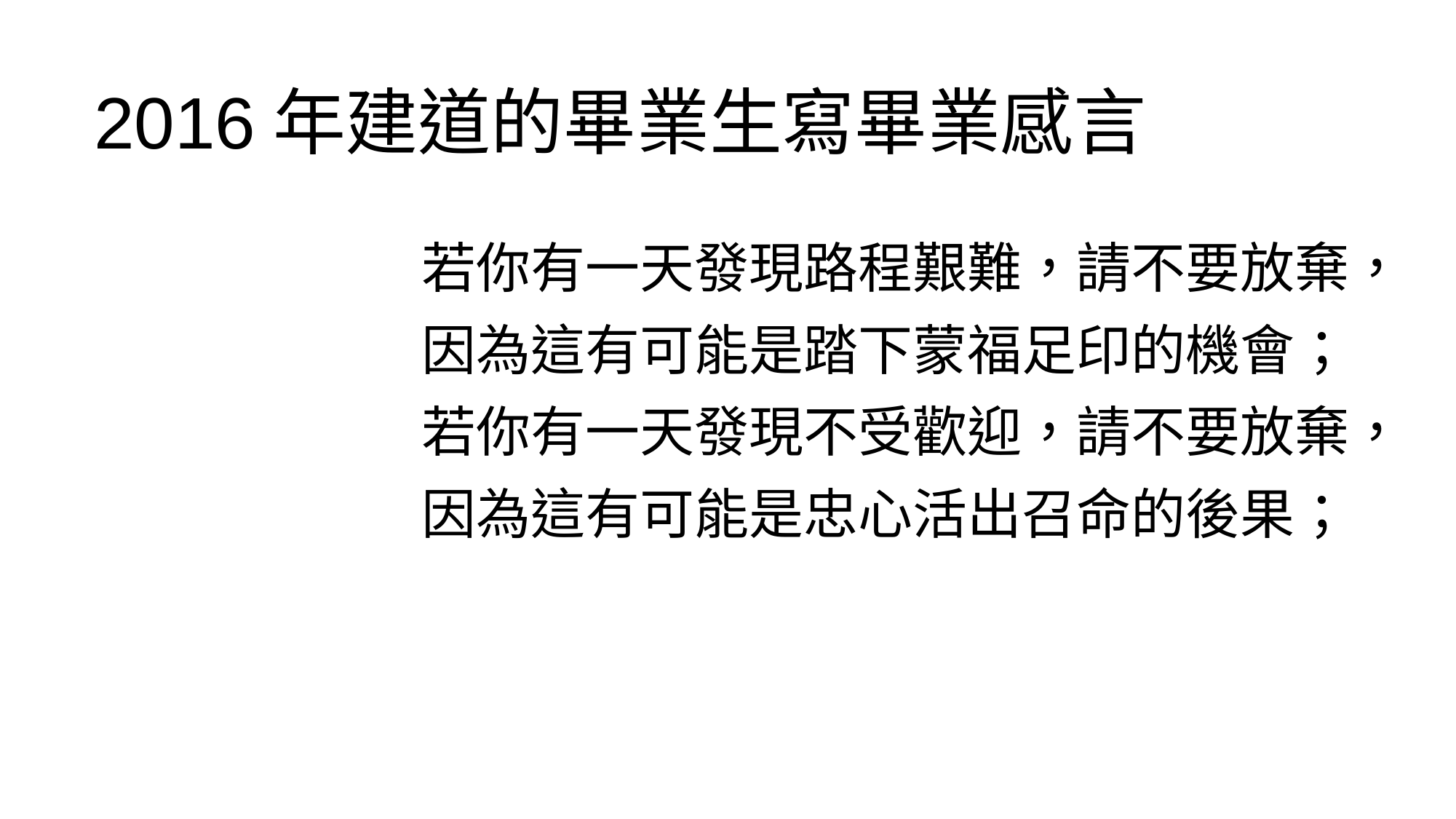

# 2016年建道的畢業生寫畢業感言
若你有一天發現路程艱難，請不要放棄，因為這有可能是踏下蒙福足印的機會；
若你有一天發現不受歡迎，請不要放棄，因為這有可能是忠心活出召命的後果；